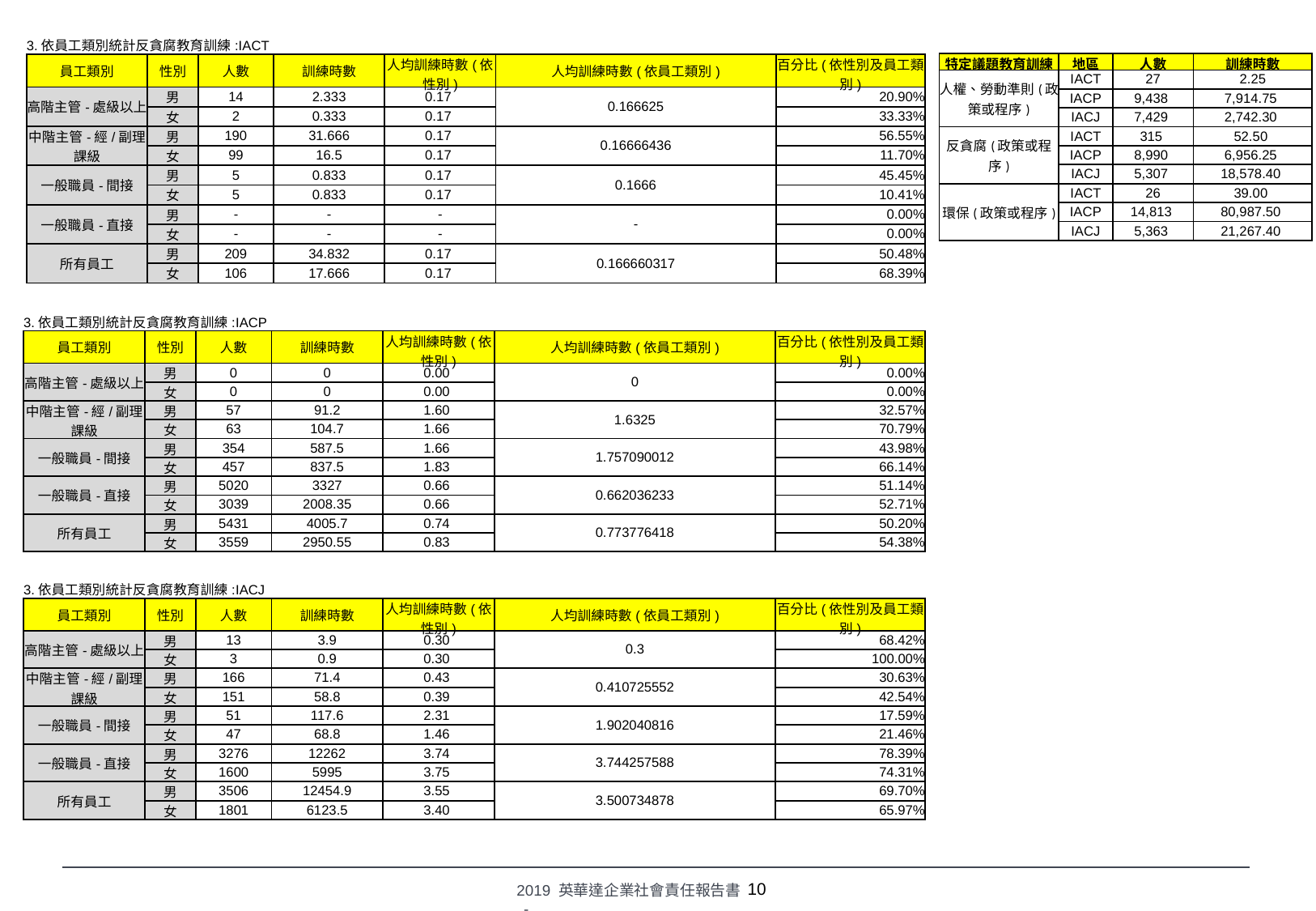

| 3.依員工類別統計反貪腐教育訓練:IACT |  |  |  |  |  |  |  |
| --- | --- | --- | --- | --- | --- | --- | --- |
| 員工類別 | 性別 | 人數 | 訓練時數 | 人均訓練時數(依性別) | 人均訓練時數(依員工類別) |  | 百分比(依性別及員工類別) |
| 高階主管-處級以上 | 男 | 14 | 2.333 | 0.17 | 0.166625 |  | 20.90% |
|  | 女 | 2 | 0.333 | 0.17 |  |  | 33.33% |
| 中階主管-經/副理、課級 | 男 | 190 | 31.666 | 0.17 | 0.16666436 |  | 56.55% |
|  | 女 | 99 | 16.5 | 0.17 |  |  | 11.70% |
| 一般職員-間接 | 男 | 5 | 0.833 | 0.17 | 0.1666 |  | 45.45% |
|  | 女 | 5 | 0.833 | 0.17 |  |  | 10.41% |
| 一般職員-直接 | 男 | - | - | - | - |  | 0.00% |
|  | 女 | - | - | - |  |  | 0.00% |
| 所有員工 | 男 | 209 | 34.832 | 0.17 | 0.166660317 |  | 50.48% |
|  | 女 | 106 | 17.666 | 0.17 |  |  | 68.39% |
| 特定議題教育訓練 | 地區 | 人數 | 訓練時數 |
| --- | --- | --- | --- |
| 人權、勞動準則(政策或程序) | IACT | 27 | 2.25 |
|  | IACP | 9,438 | 7,914.75 |
|  | IACJ | 7,429 | 2,742.30 |
| 反貪腐(政策或程序) | IACT | 315 | 52.50 |
|  | IACP | 8,990 | 6,956.25 |
|  | IACJ | 5,307 | 18,578.40 |
| 環保(政策或程序) | IACT | 26 | 39.00 |
|  | IACP | 14,813 | 80,987.50 |
|  | IACJ | 5,363 | 21,267.40 |
| 3.依員工類別統計反貪腐教育訓練:IACP |  |  |  |  |  |  |  |
| --- | --- | --- | --- | --- | --- | --- | --- |
| 員工類別 | 性別 | 人數 | 訓練時數 | 人均訓練時數(依性別) | 人均訓練時數(依員工類別) |  | 百分比(依性別及員工類別) |
| 高階主管-處級以上 | 男 | 0 | 0 | 0.00 | 0 |  | 0.00% |
|  | 女 | 0 | 0 | 0.00 |  |  | 0.00% |
| 中階主管-經/副理、課級 | 男 | 57 | 91.2 | 1.60 | 1.6325 |  | 32.57% |
|  | 女 | 63 | 104.7 | 1.66 |  |  | 70.79% |
| 一般職員-間接 | 男 | 354 | 587.5 | 1.66 | 1.757090012 |  | 43.98% |
|  | 女 | 457 | 837.5 | 1.83 |  |  | 66.14% |
| 一般職員-直接 | 男 | 5020 | 3327 | 0.66 | 0.662036233 |  | 51.14% |
|  | 女 | 3039 | 2008.35 | 0.66 |  |  | 52.71% |
| 所有員工 | 男 | 5431 | 4005.7 | 0.74 | 0.773776418 |  | 50.20% |
|  | 女 | 3559 | 2950.55 | 0.83 |  |  | 54.38% |
| 3.依員工類別統計反貪腐教育訓練:IACJ |  |  |  |  |  |  |  |
| --- | --- | --- | --- | --- | --- | --- | --- |
| 員工類別 | 性別 | 人數 | 訓練時數 | 人均訓練時數(依性別) | 人均訓練時數(依員工類別) |  | 百分比(依性別及員工類別) |
| 高階主管-處級以上 | 男 | 13 | 3.9 | 0.30 | 0.3 |  | 68.42% |
|  | 女 | 3 | 0.9 | 0.30 |  |  | 100.00% |
| 中階主管-經/副理、課級 | 男 | 166 | 71.4 | 0.43 | 0.410725552 |  | 30.63% |
|  | 女 | 151 | 58.8 | 0.39 |  |  | 42.54% |
| 一般職員-間接 | 男 | 51 | 117.6 | 2.31 | 1.902040816 |  | 17.59% |
|  | 女 | 47 | 68.8 | 1.46 |  |  | 21.46% |
| 一般職員-直接 | 男 | 3276 | 12262 | 3.74 | 3.744257588 |  | 78.39% |
|  | 女 | 1600 | 5995 | 3.75 |  |  | 74.31% |
| 所有員工 | 男 | 3506 | 12454.9 | 3.55 | 3.500734878 |  | 69.70% |
|  | 女 | 1801 | 6123.5 | 3.40 |  |  | 65.97% |